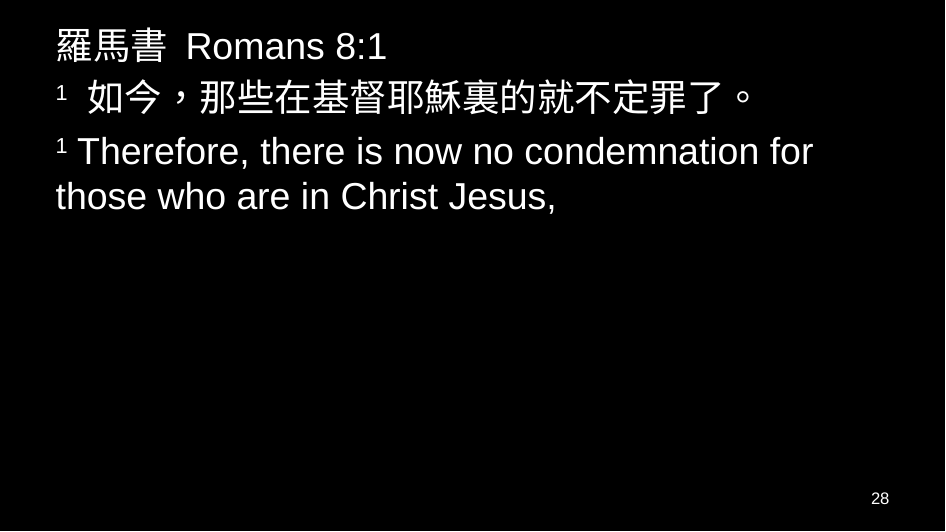

羅馬書 Romans 8:1
1 如今，那些在基督耶穌裏的就不定罪了。
1 Therefore, there is now no condemnation for those who are in Christ Jesus,

28